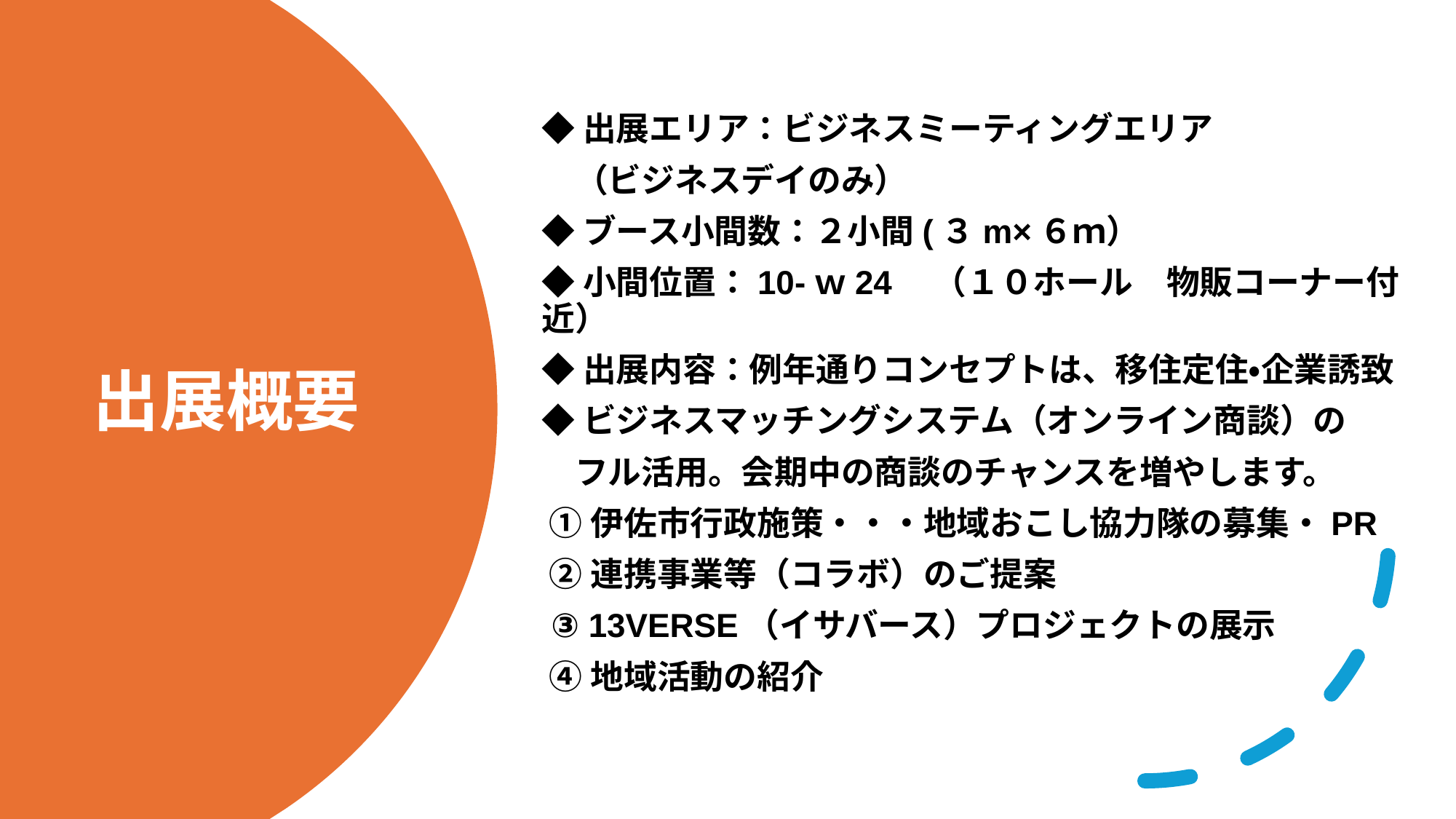

◆出展エリア：ビジネスミーティングエリア
　（ビジネスデイのみ）
◆ブース小間数：２小間(３m×６ｍ）
◆小間位置：10-ｗ24　（１０ホール　物販コーナー付近）
◆出展内容：例年通りコンセプトは、移住定住・企業誘致
◆ビジネスマッチングシステム（オンライン商談）の
　フル活用。会期中の商談のチャンスを増やします。
 ①伊佐市行政施策・・・地域おこし協力隊の募集・PR
 ②連携事業等（コラボ）のご提案
 ③ 13VERSE（イサバース）プロジェクトの展示
 ④地域活動の紹介
# 出展概要